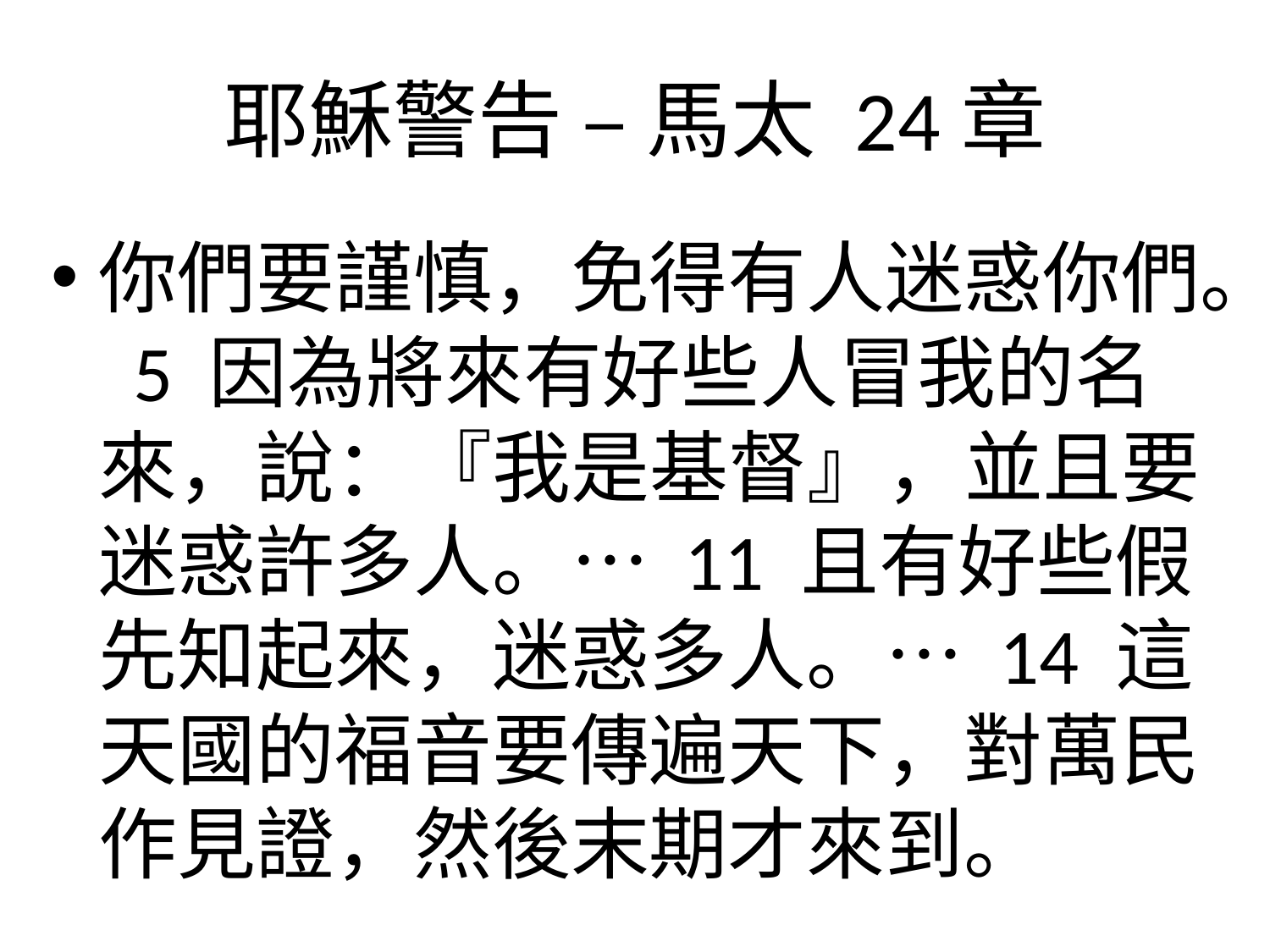

# 耶穌警告 – 馬太 24章
你們要謹慎，免得有人迷惑你們。 5 因為將來有好些人冒我的名來，說：『我是基督』，並且要迷惑許多人。… 11 且有好些假先知起來，迷惑多人。… 14 這天國的福音要傳遍天下，對萬民作見證，然後末期才來到。